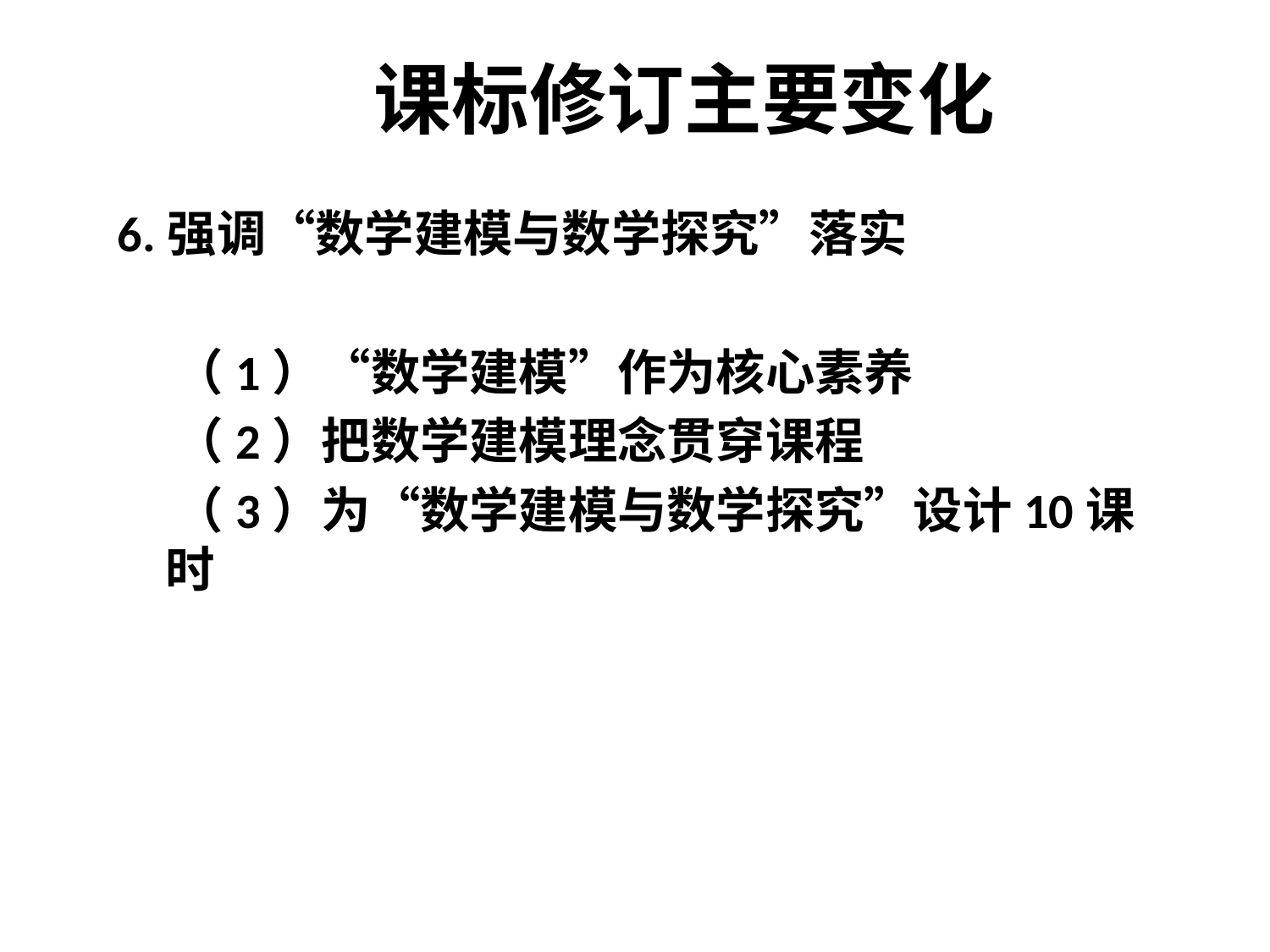

# 课标修订主要变化
6.强调“数学建模与数学探究”落实

    （1）“数学建模”作为核心素养
    （2）把数学建模理念贯穿课程
    （3）为“数学建模与数学探究”设计10课时